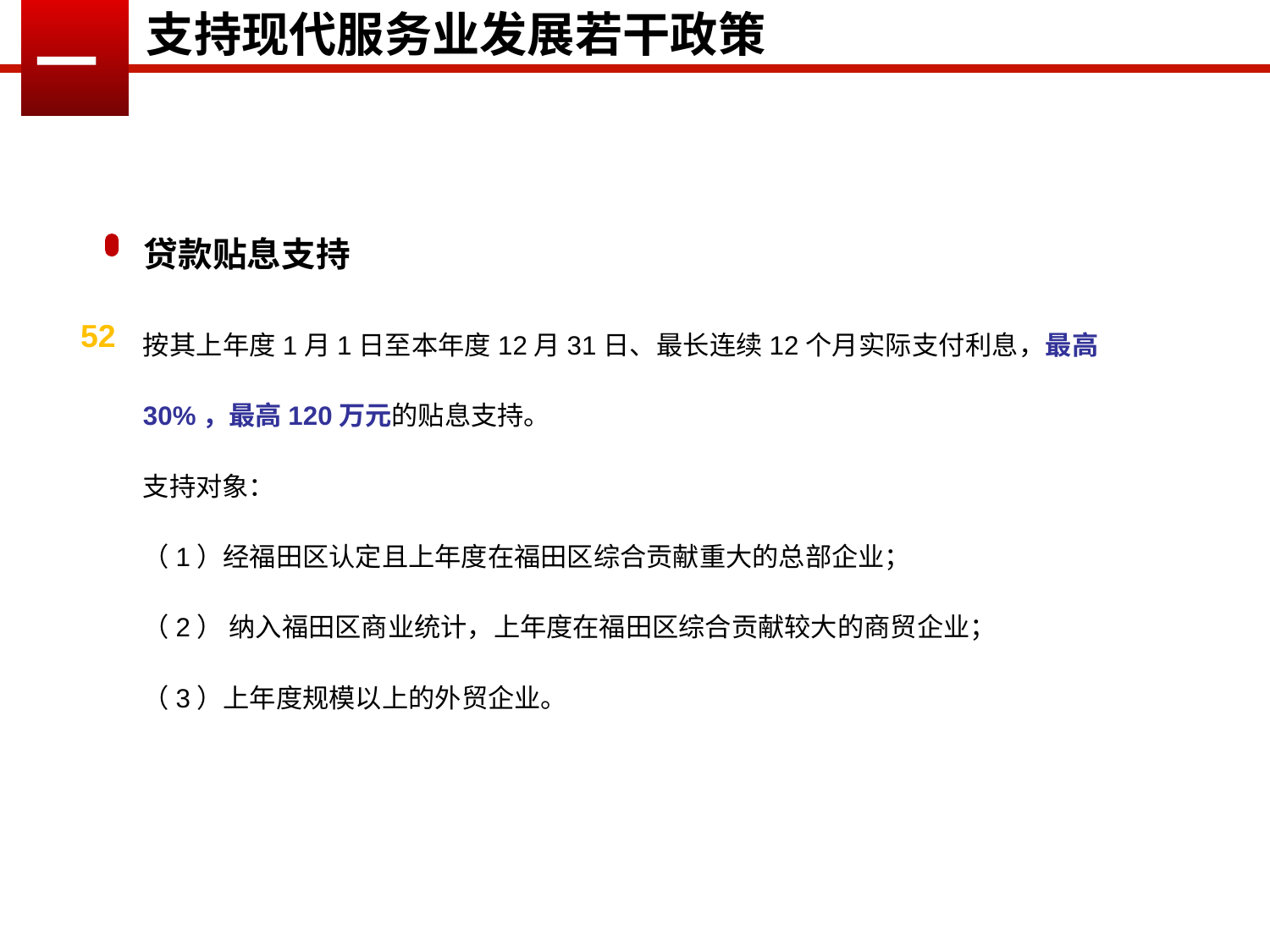

支持现代服务业发展若干政策

一

贷款贴息支持

按其上年度1月1日至本年度12月31日、最长连续12个月实际支付利息，最高30%，最高120万元的贴息支持。
支持对象：
（1）经福田区认定且上年度在福田区综合贡献重大的总部企业；
（2） 纳入福田区商业统计，上年度在福田区综合贡献较大的商贸企业；
（3）上年度规模以上的外贸企业。
52